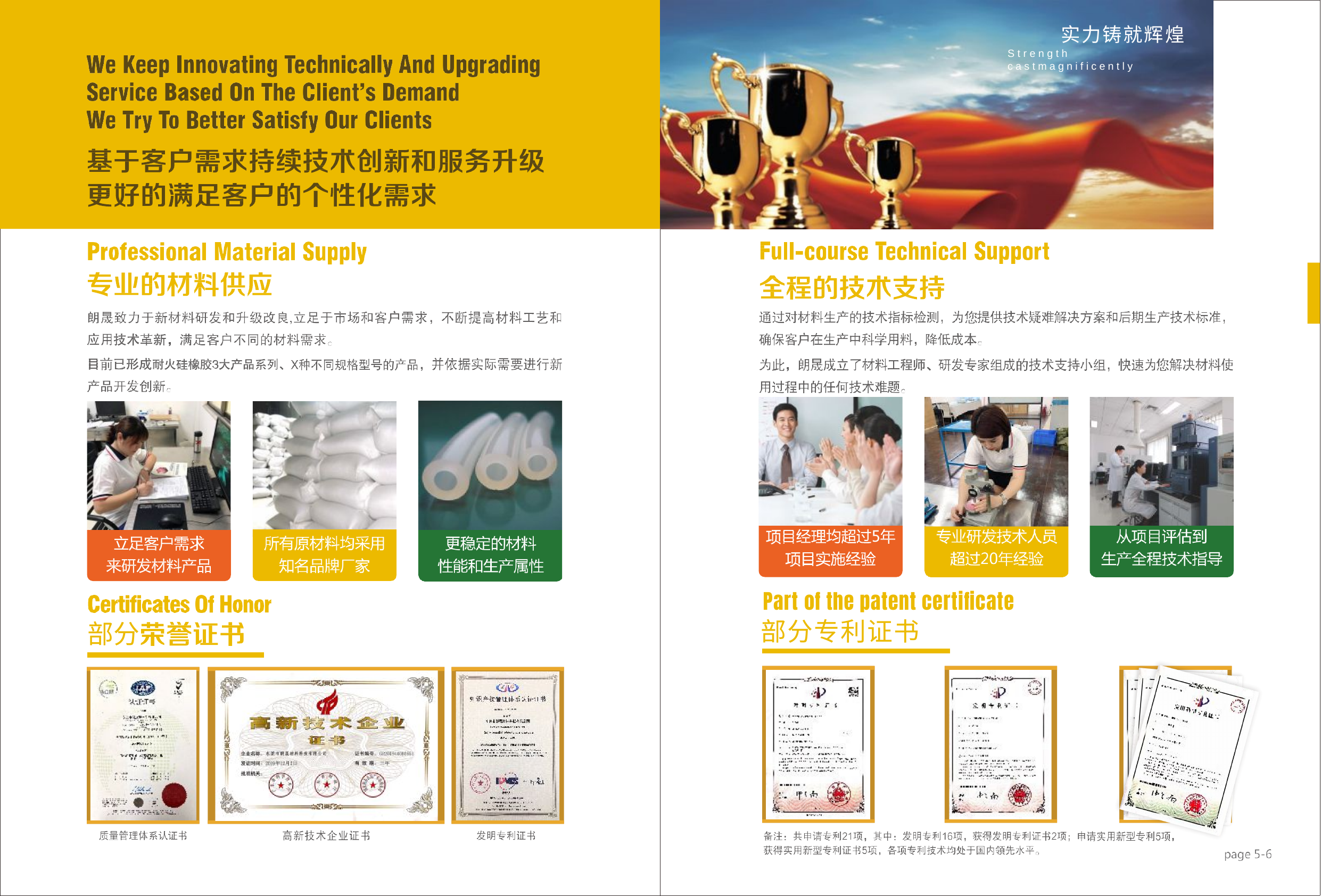

实力铸就辉煌
Strength castmagnificently

Part of the patent certiﬁcate
部分专利证书

部分